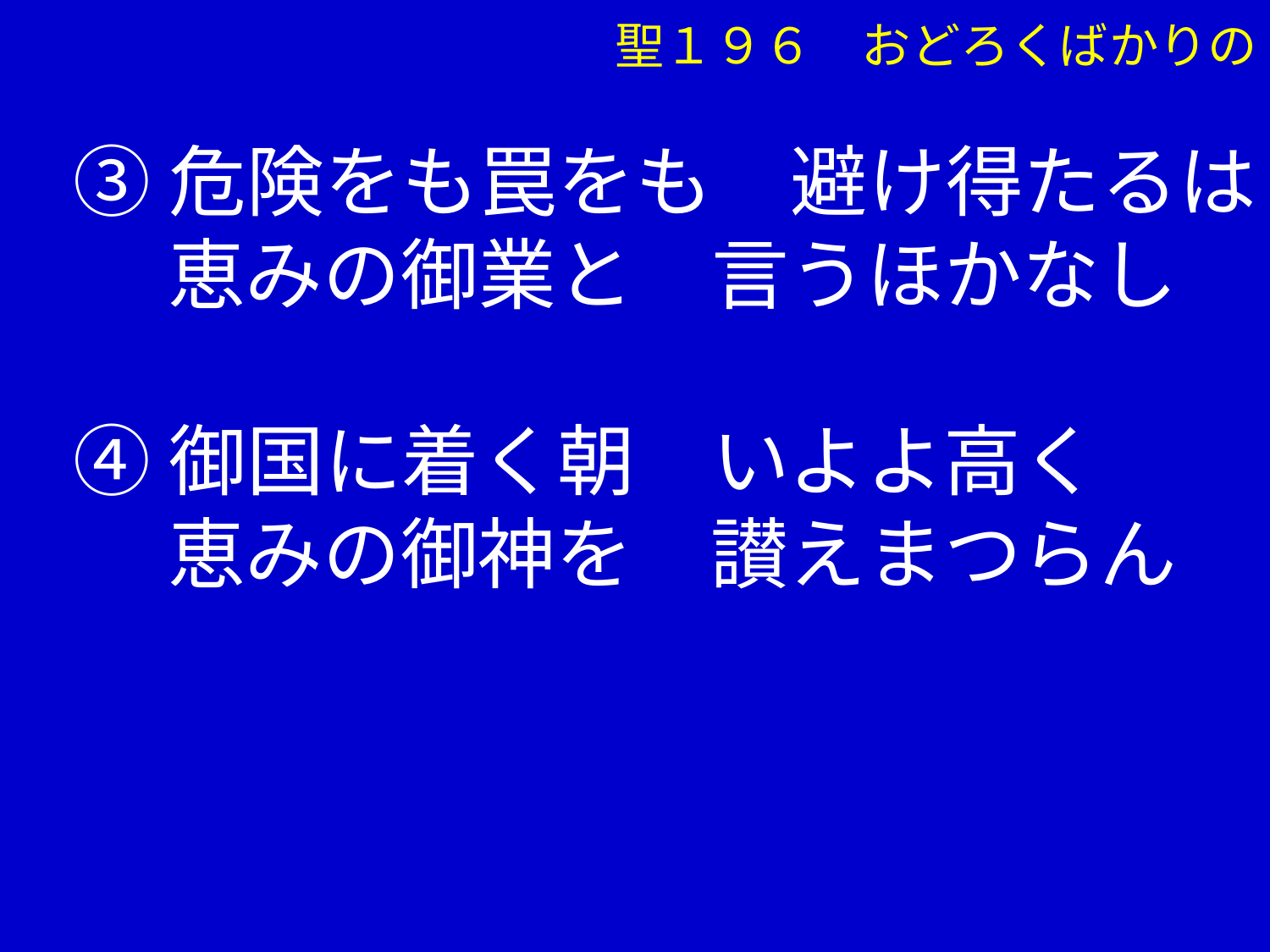

聖１９６　おどろくばかりの
③危険をも罠をも　避け得たるは
　 恵みの御業と　言うほかなし

④御国に着く朝　いよよ高く
　 恵みの御神を　讃えまつらん